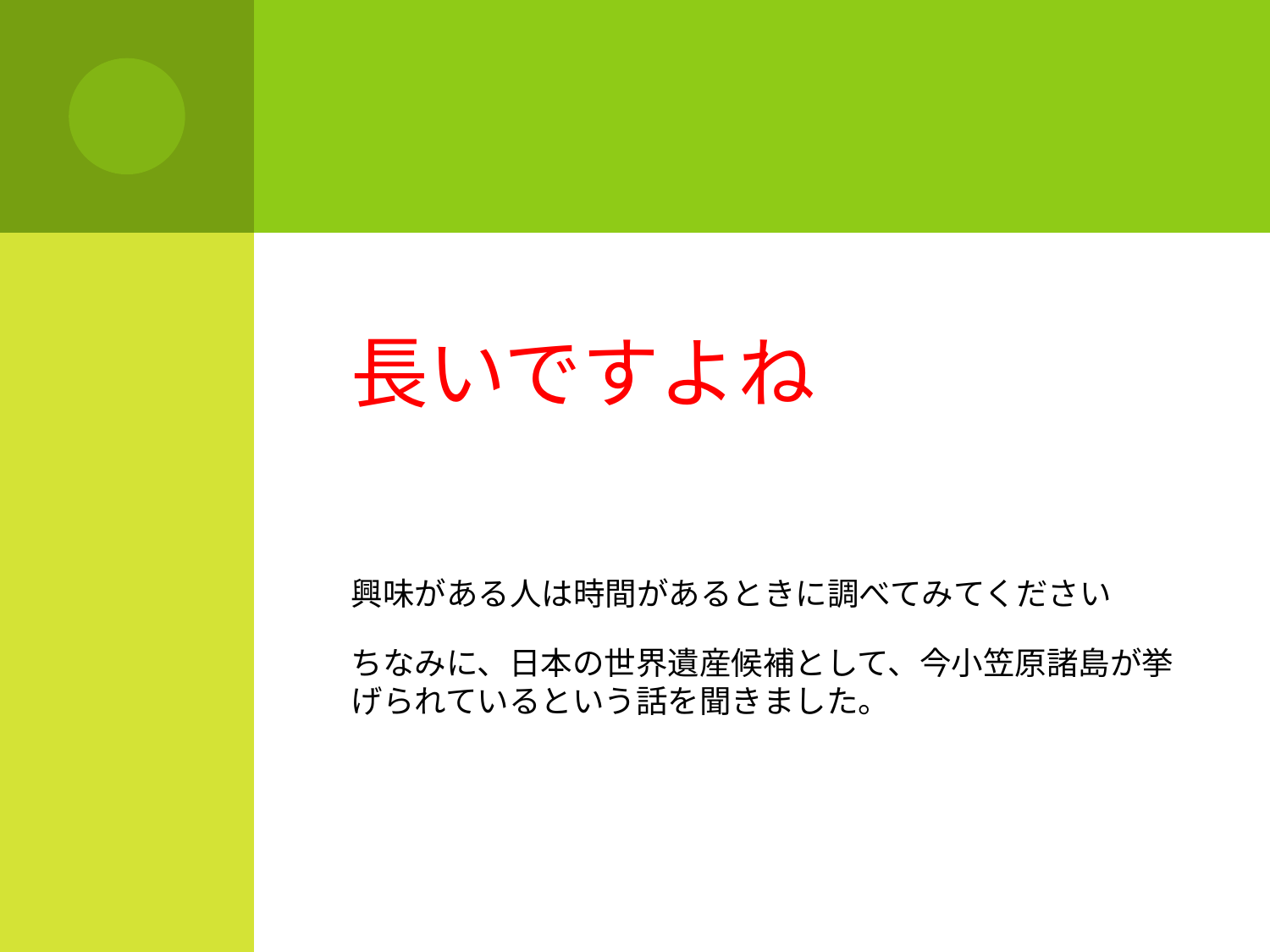

#
長いですよね

興味がある人は時間があるときに調べてみてください
ちなみに、日本の世界遺産候補として、今小笠原諸島が挙げられているという話を聞きました。